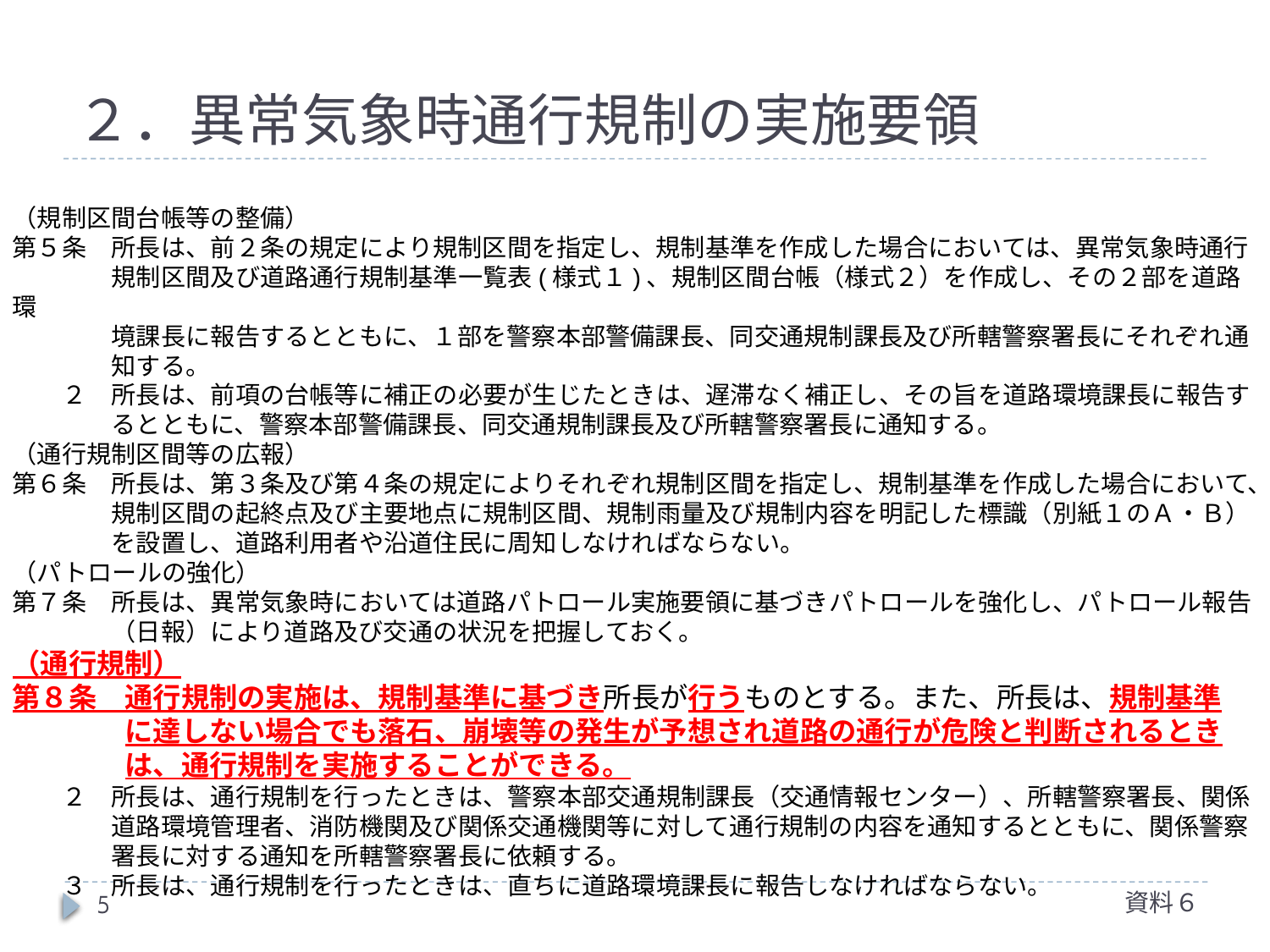

# ２．異常気象時通行規制の実施要領
（規制区間台帳等の整備）
第５条　所長は、前２条の規定により規制区間を指定し、規制基準を作成した場合においては、異常気象時通行
　　　　規制区間及び道路通行規制基準一覧表(様式１)、規制区間台帳（様式２）を作成し、その２部を道路環
　　　　境課長に報告するとともに、１部を警察本部警備課長、同交通規制課長及び所轄警察署長にそれぞれ通
　　　　知する。
　　２　所長は、前項の台帳等に補正の必要が生じたときは、遅滞なく補正し、その旨を道路環境課長に報告す
　　　　るとともに、警察本部警備課長、同交通規制課長及び所轄警察署長に通知する。
（通行規制区間等の広報）
第６条　所長は、第３条及び第４条の規定によりそれぞれ規制区間を指定し、規制基準を作成した場合において、
　　　　規制区間の起終点及び主要地点に規制区間、規制雨量及び規制内容を明記した標識（別紙１のＡ・Ｂ）
　　　　を設置し、道路利用者や沿道住民に周知しなければならない。
（パトロールの強化）
第７条　所長は、異常気象時においては道路パトロール実施要領に基づきパトロールを強化し、パトロール報告
　　　　（日報）により道路及び交通の状況を把握しておく。
（通行規制）
第８条　通行規制の実施は、規制基準に基づき所長が行うものとする。また、所長は、規制基準
　　　　に達しない場合でも落石、崩壊等の発生が予想され道路の通行が危険と判断されるとき
　　　　は、通行規制を実施することができる。
　　２　所長は、通行規制を行ったときは、警察本部交通規制課長（交通情報センター）、所轄警察署長、関係
　　　　道路環境管理者、消防機関及び関係交通機関等に対して通行規制の内容を通知するとともに、関係警察
　　　　署長に対する通知を所轄警察署長に依頼する。
　　３　所長は、通行規制を行ったときは、直ちに道路環境課長に報告しなければならない。
資料６
5